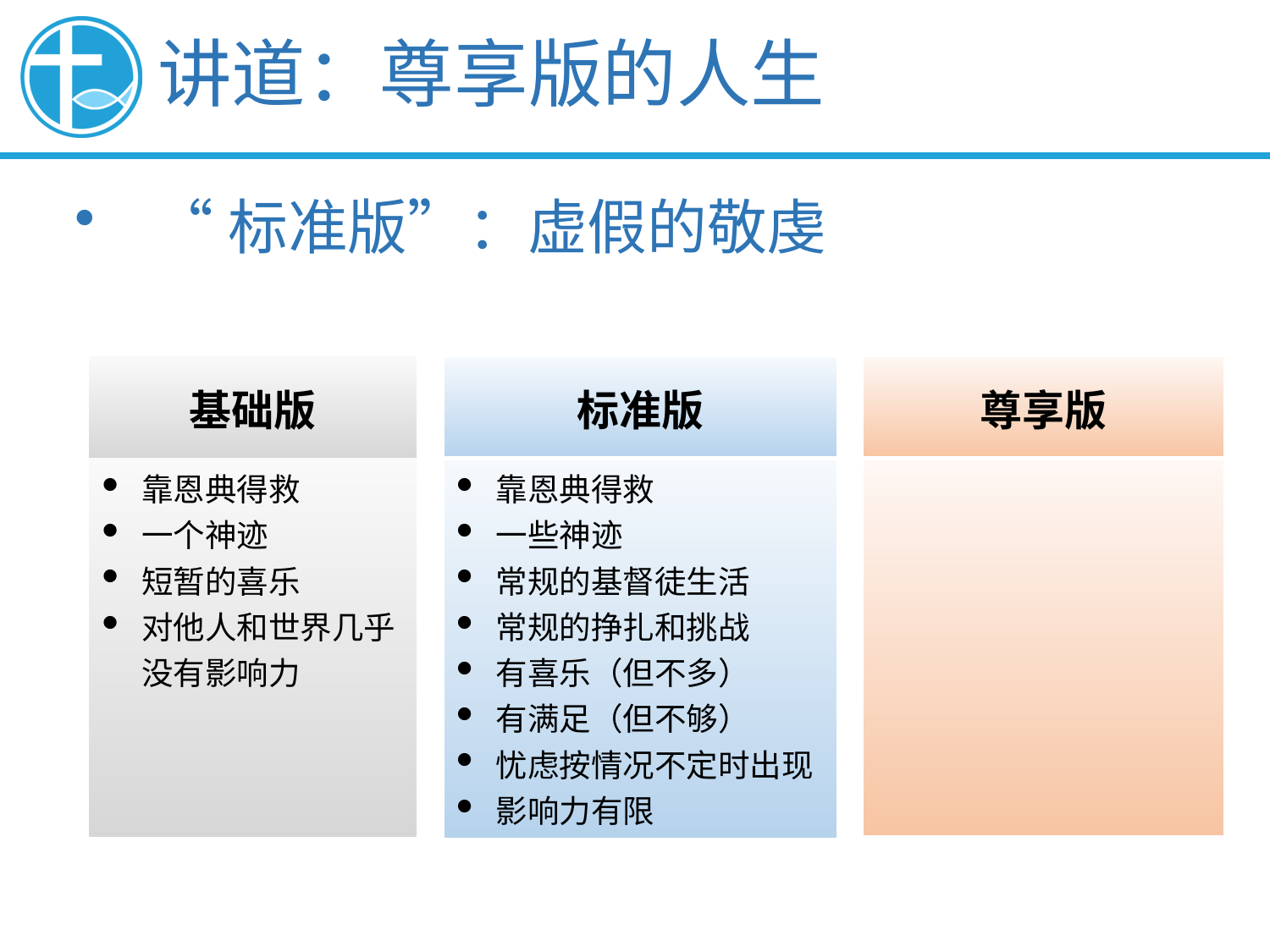

讲道：尊享版的人生
“标准版”：虚假的敬虔

| 尊享版 |
| --- |
|  |
| 基础版 |
| --- |
| 靠恩典得救 一个神迹 短暂的喜乐 对他人和世界几乎没有影响力 |
| 标准版 |
| --- |
| 靠恩典得救 一些神迹 常规的基督徒生活 常规的挣扎和挑战 有喜乐（但不多） 有满足（但不够） 忧虑按情况不定时出现 影响力有限 |